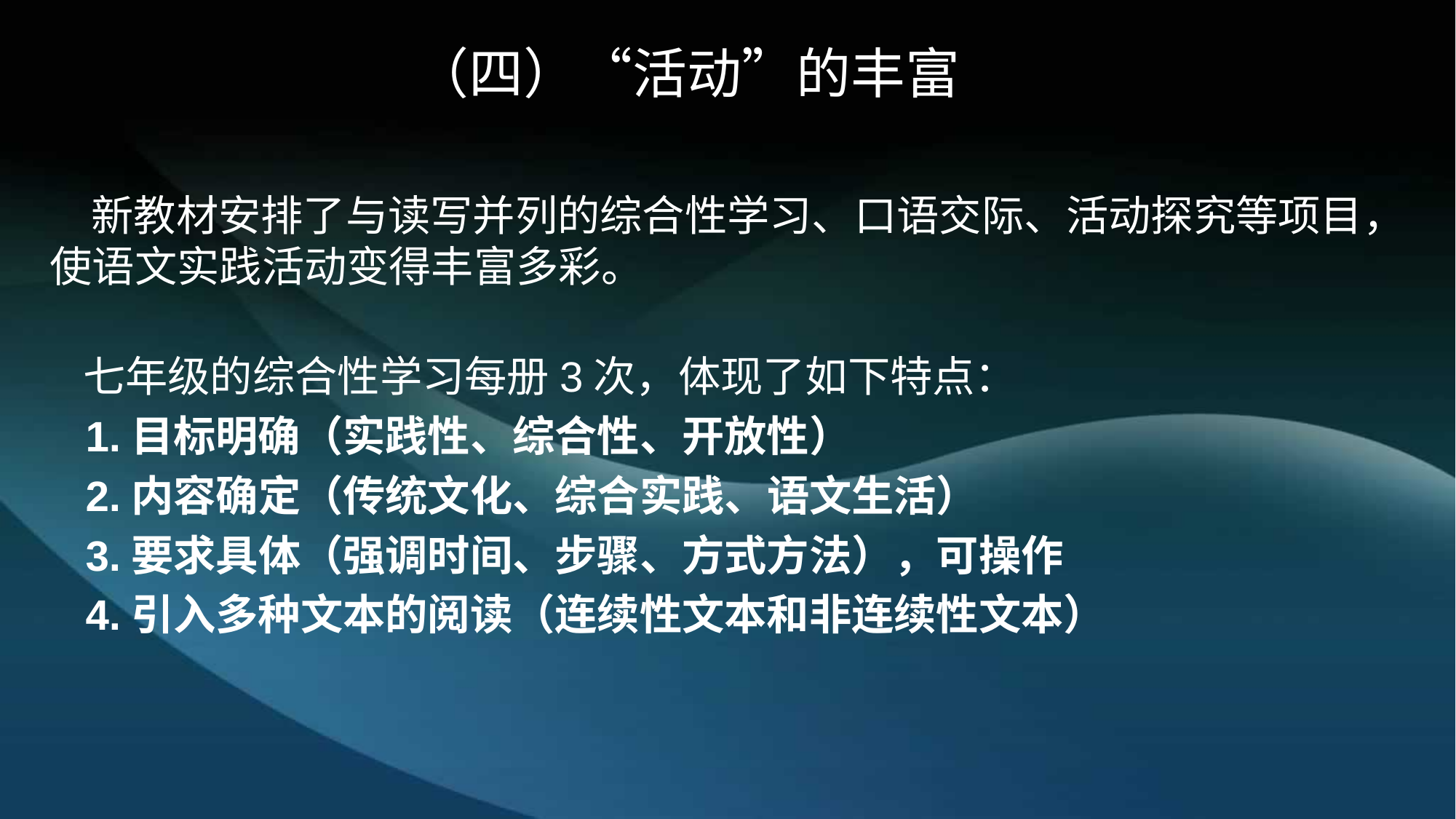

# （四）“活动”的丰富

    新教材安排了与读写并列的综合性学习、口语交际、活动探究等项目，使语文实践活动变得丰富多彩。

   七年级的综合性学习每册3次，体现了如下特点：
   1.目标明确（实践性、综合性、开放性）
   2.内容确定（传统文化、综合实践、语文生活）
   3.要求具体（强调时间、步骤、方式方法），可操作
   4.引入多种文本的阅读（连续性文本和非连续性文本）